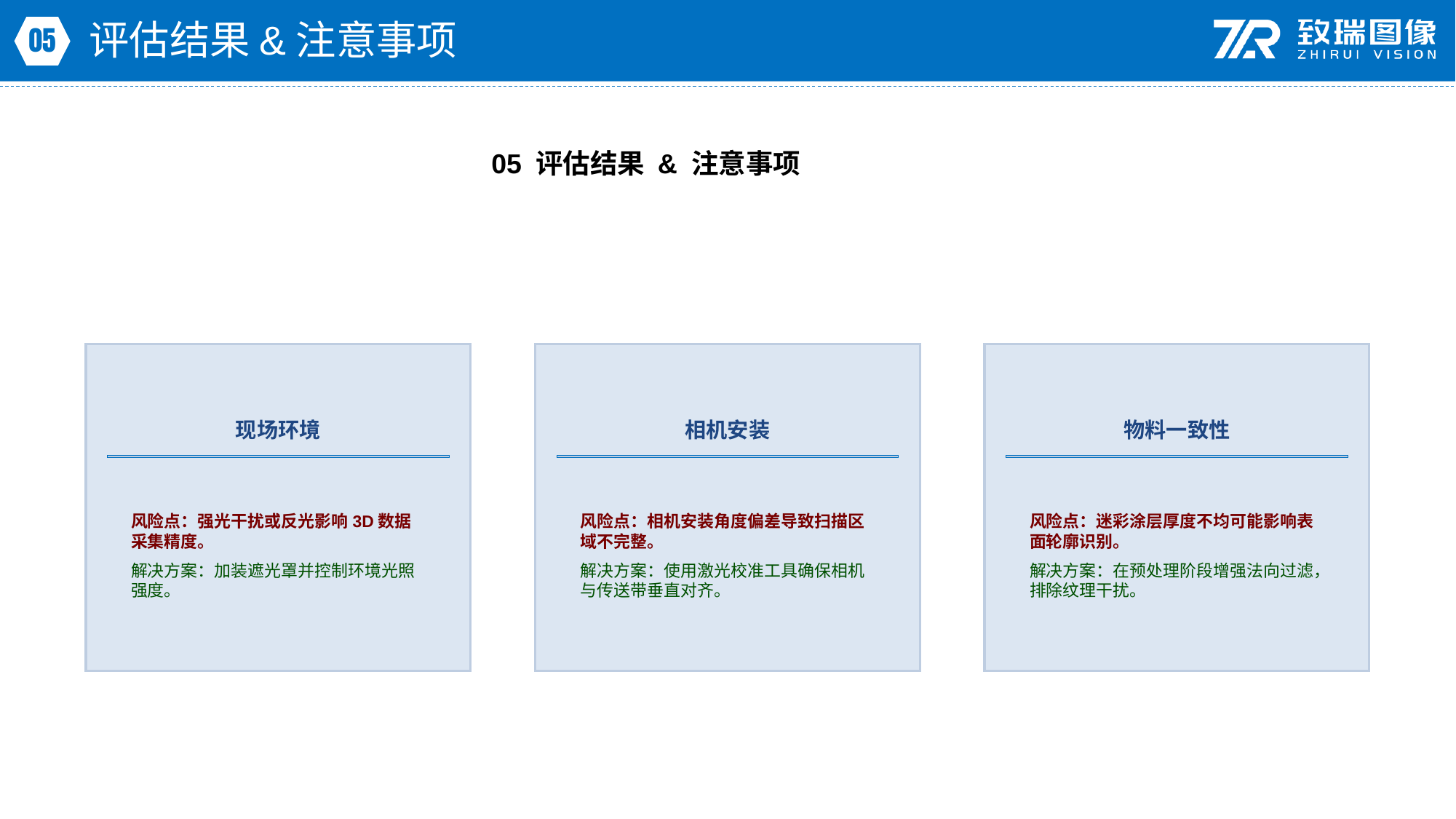

评估结果&注意事项
05

05 评估结果 & 注意事项

现场环境

相机安装

物料一致性

风险点：强光干扰或反光影响3D数据采集精度。
解决方案：加装遮光罩并控制环境光照强度。

风险点：相机安装角度偏差导致扫描区域不完整。
解决方案：使用激光校准工具确保相机与传送带垂直对齐。

风险点：迷彩涂层厚度不均可能影响表面轮廓识别。
解决方案：在预处理阶段增强法向过滤，排除纹理干扰。